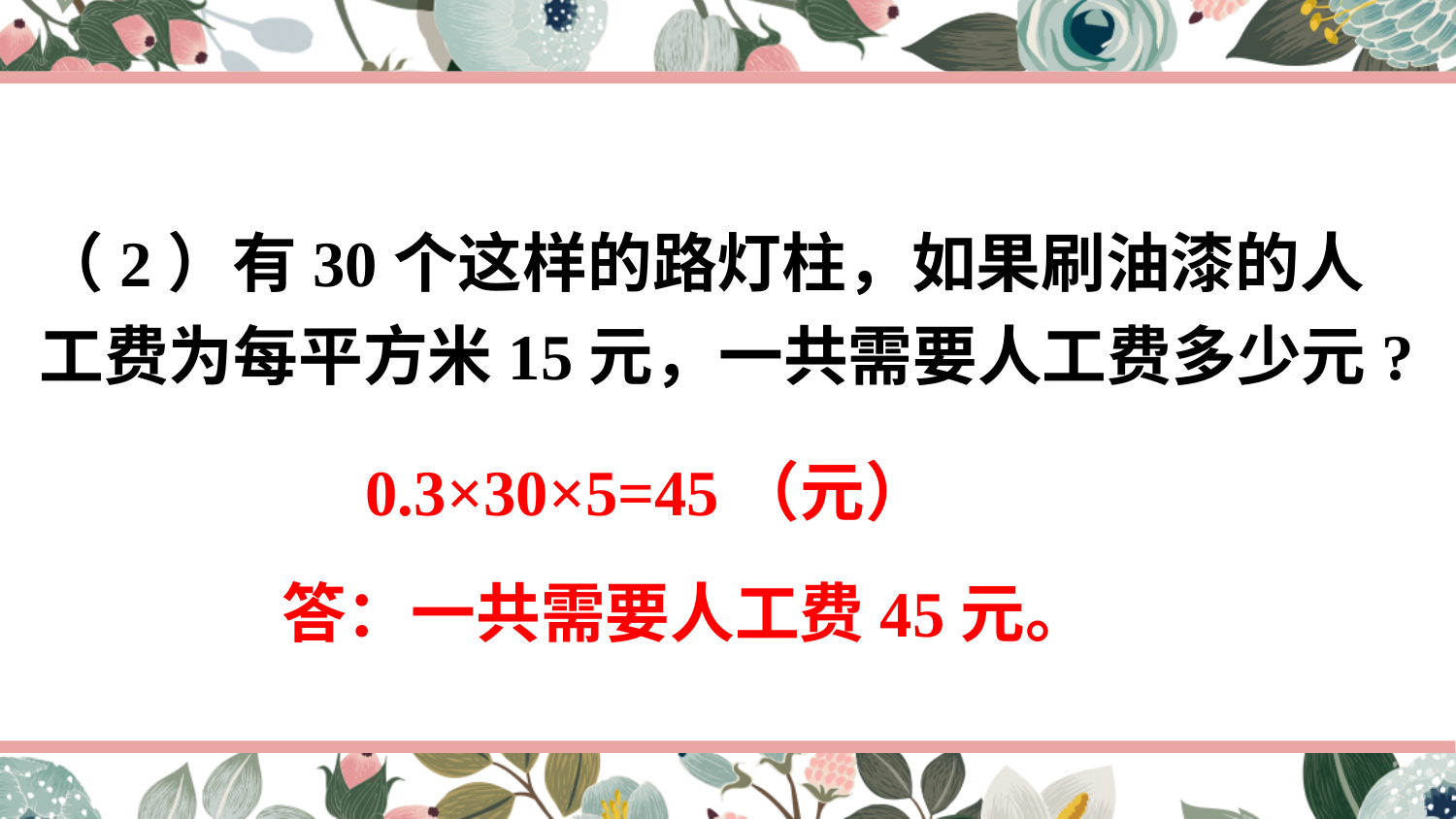

（2）有30个这样的路灯柱，如果刷油漆的人工费为每平方米15元，一共需要人工费多少元?
0.3×30×5=45（元）
答：一共需要人工费45元。